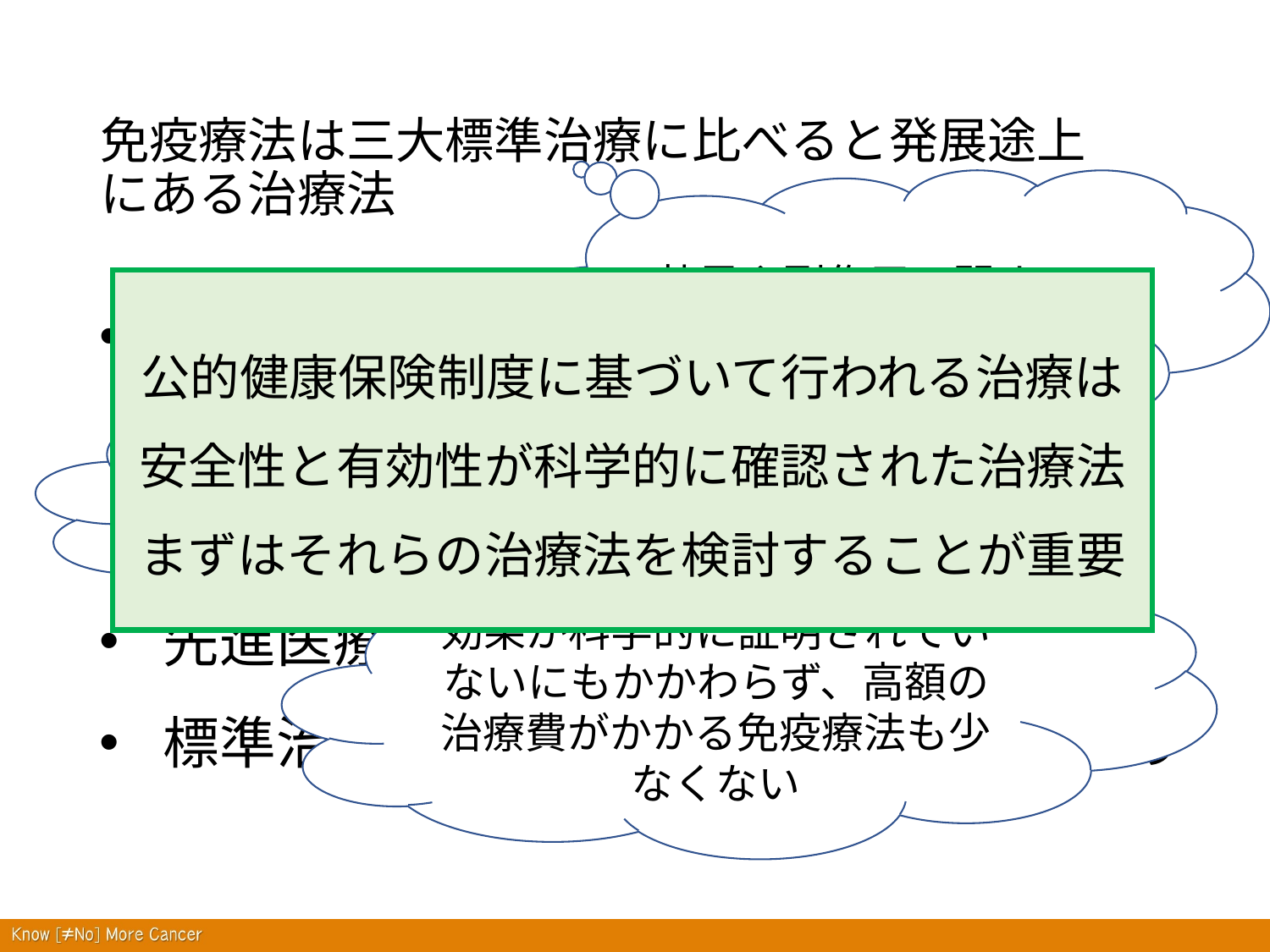

# 免疫療法は三大標準治療に比べると発展途上にある治療法
効果や副作用に関する科学的根拠もまちまち
臨床試験を経て医薬品として承認されたもの
臨床試験中のもの
先進医療として研究されているもの
標準治療との比較がなされていないもの
公的健康保険制度に基づいて行われる治療は安全性と有効性が科学的に確認された治療法
まずはそれらの治療法を検討することが重要
公的健康保険が適用されている治療法はごく一部
効果が科学的に証明されていないにもかかわらず、高額の治療費がかかる免疫療法も少なくない